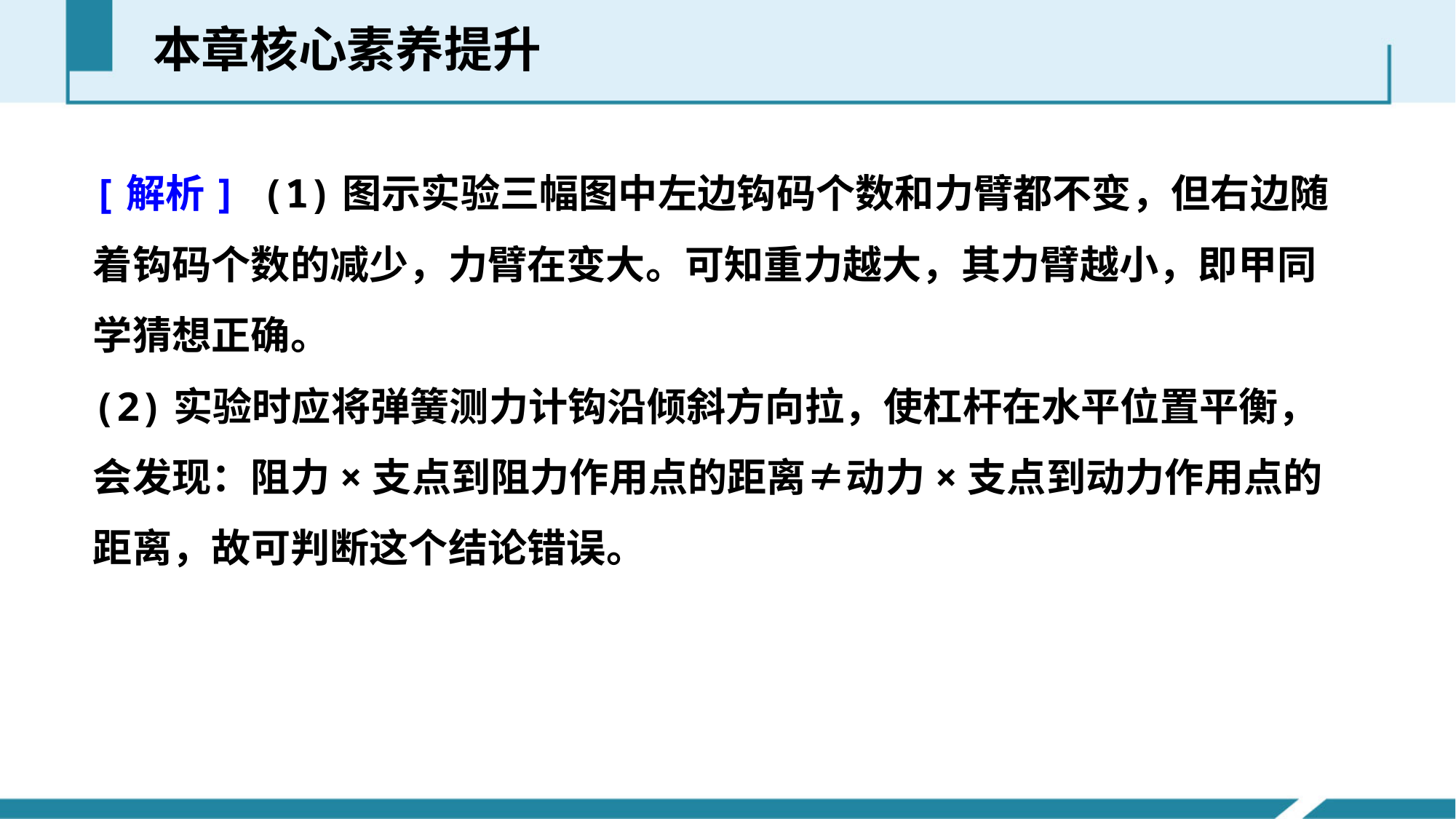

本章核心素养提升
[解析] (1)图示实验三幅图中左边钩码个数和力臂都不变，但右边随着钩码个数的减少，力臂在变大。可知重力越大，其力臂越小，即甲同学猜想正确。
(2)实验时应将弹簧测力计钩沿倾斜方向拉，使杠杆在水平位置平衡，会发现：阻力×支点到阻力作用点的距离≠动力×支点到动力作用点的距离，故可判断这个结论错误。